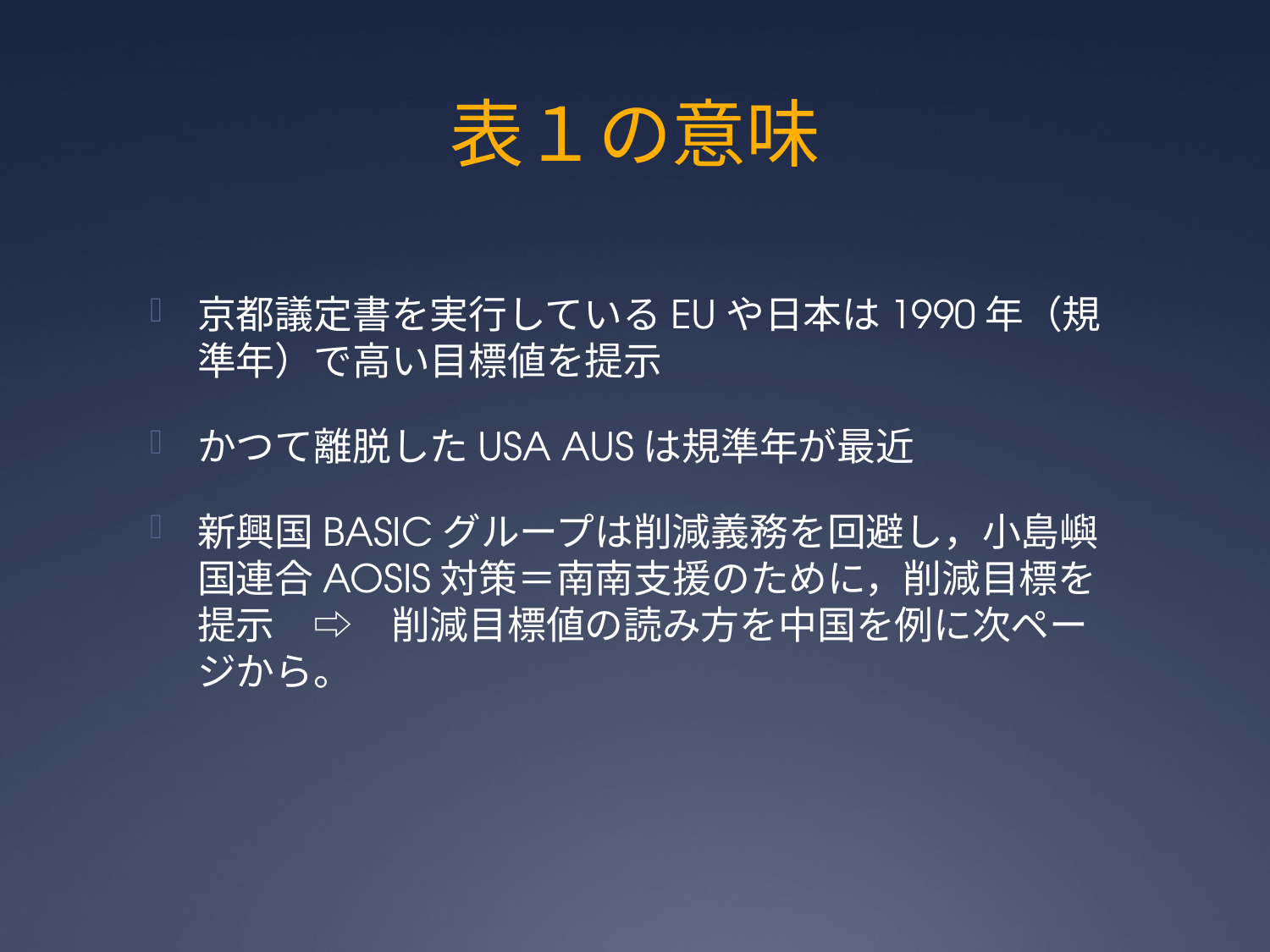

# 表１の意味
京都議定書を実行しているEUや日本は1990年（規準年）で高い目標値を提示
かつて離脱したUSA AUSは規準年が最近
新興国BASICグループは削減義務を回避し，小島嶼国連合AOSIS対策＝南南支援のために，削減目標を提示　⇨　削減目標値の読み方を中国を例に次ページから。